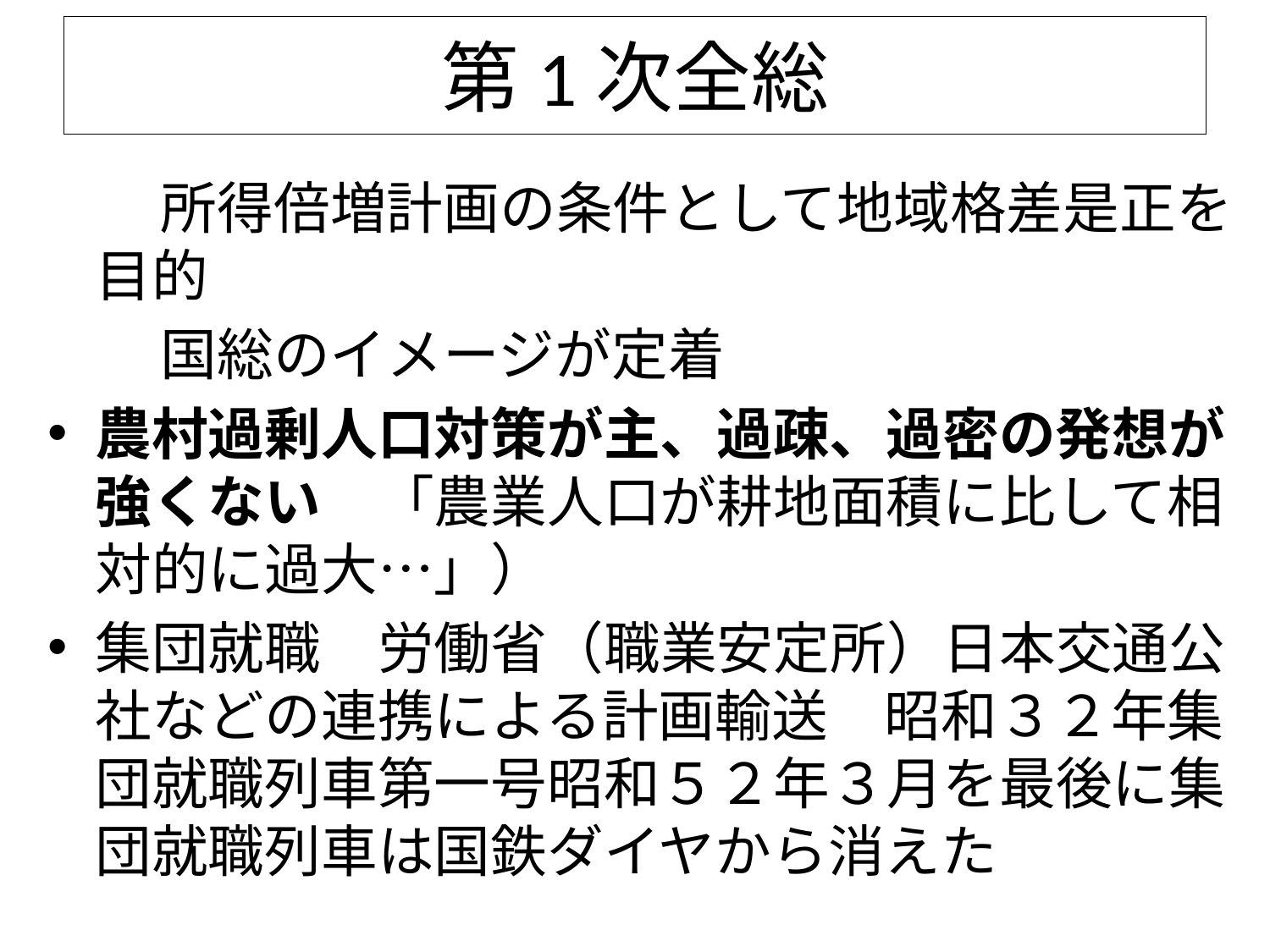

# 第1次全総
　　所得倍増計画の条件として地域格差是正を目的
　　国総のイメージが定着
農村過剰人口対策が主、過疎、過密の発想が強くない　「農業人口が耕地面積に比して相対的に過大…」）
集団就職　労働省（職業安定所）日本交通公社などの連携による計画輸送　昭和３２年集団就職列車第一号昭和５２年３月を最後に集団就職列車は国鉄ダイヤから消えた